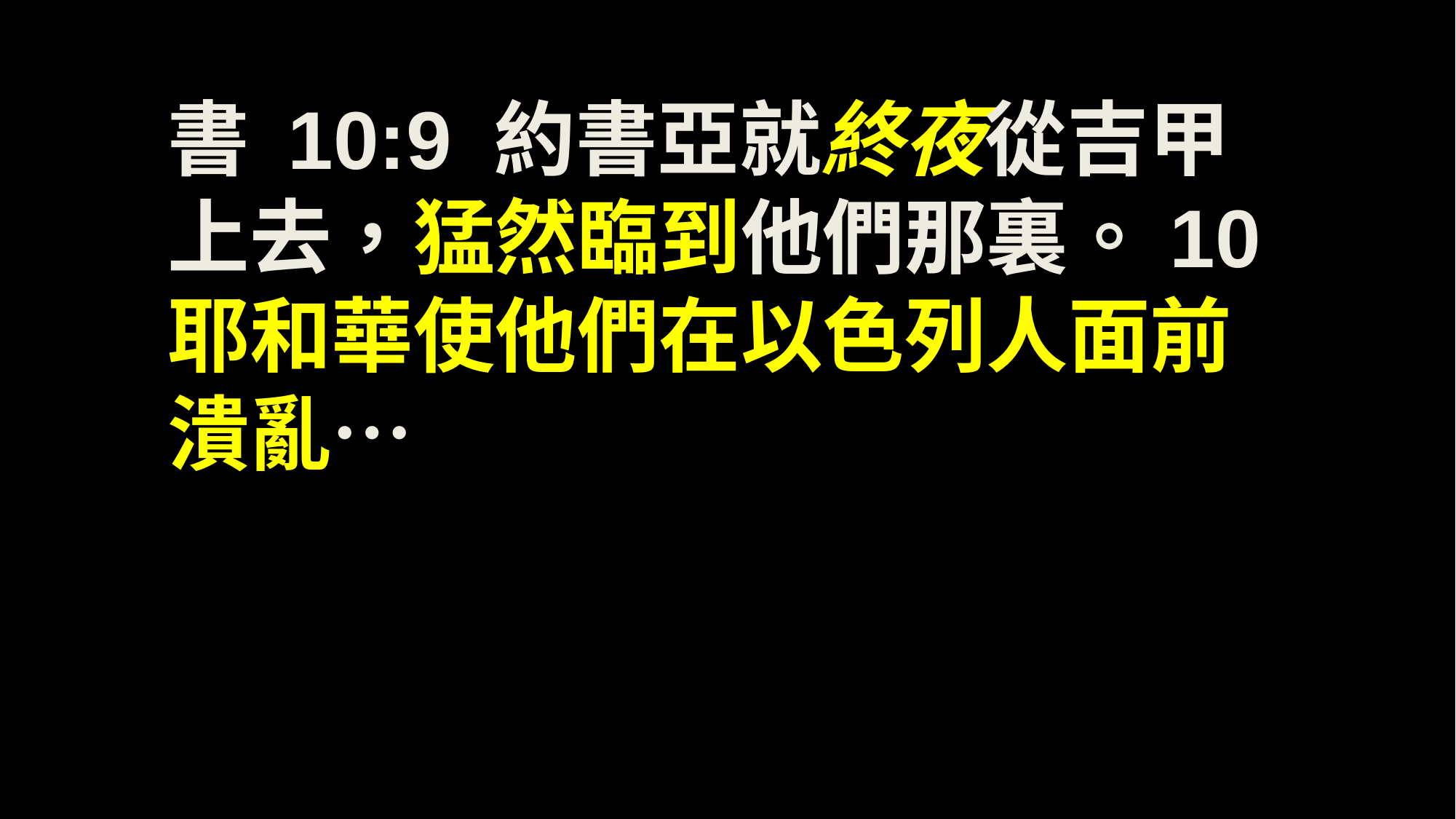

書 10:9 約書亞就終夜從吉甲上去，猛然臨到他們那裏。10 耶和華使他們在以色列人面前潰亂…